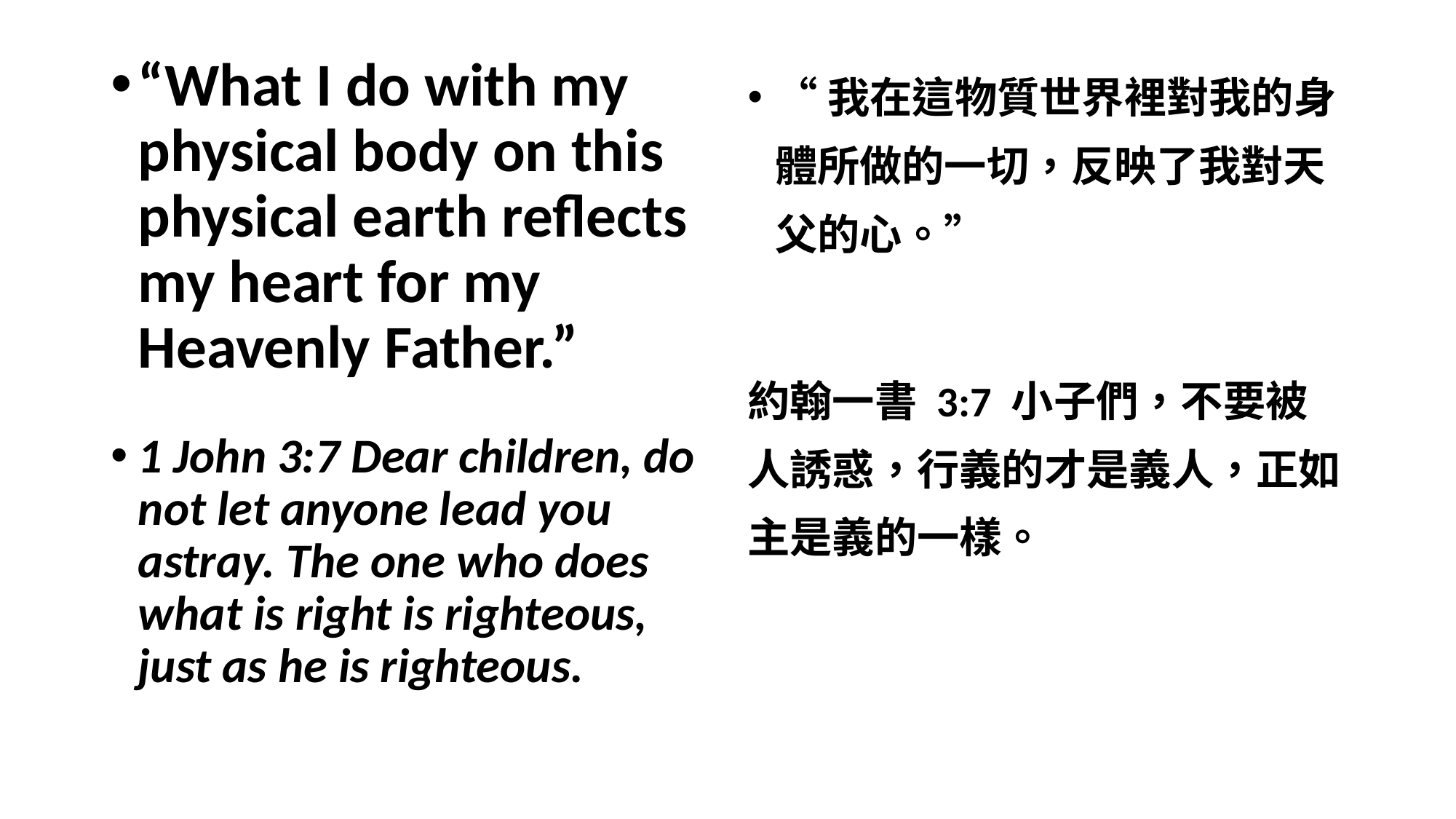

“What I do with my physical body on this physical earth reflects my heart for my Heavenly Father.”

1 John 3:7 Dear children, do not let anyone lead you astray. The one who does what is right is righteous, just as he is righteous.

“我在這物質世界裡對我的身體所做的一切，反映了我對天父的心。”

約翰一書 3:7 小子們，不要被人誘惑，行義的才是義人，正如主是義的一樣。